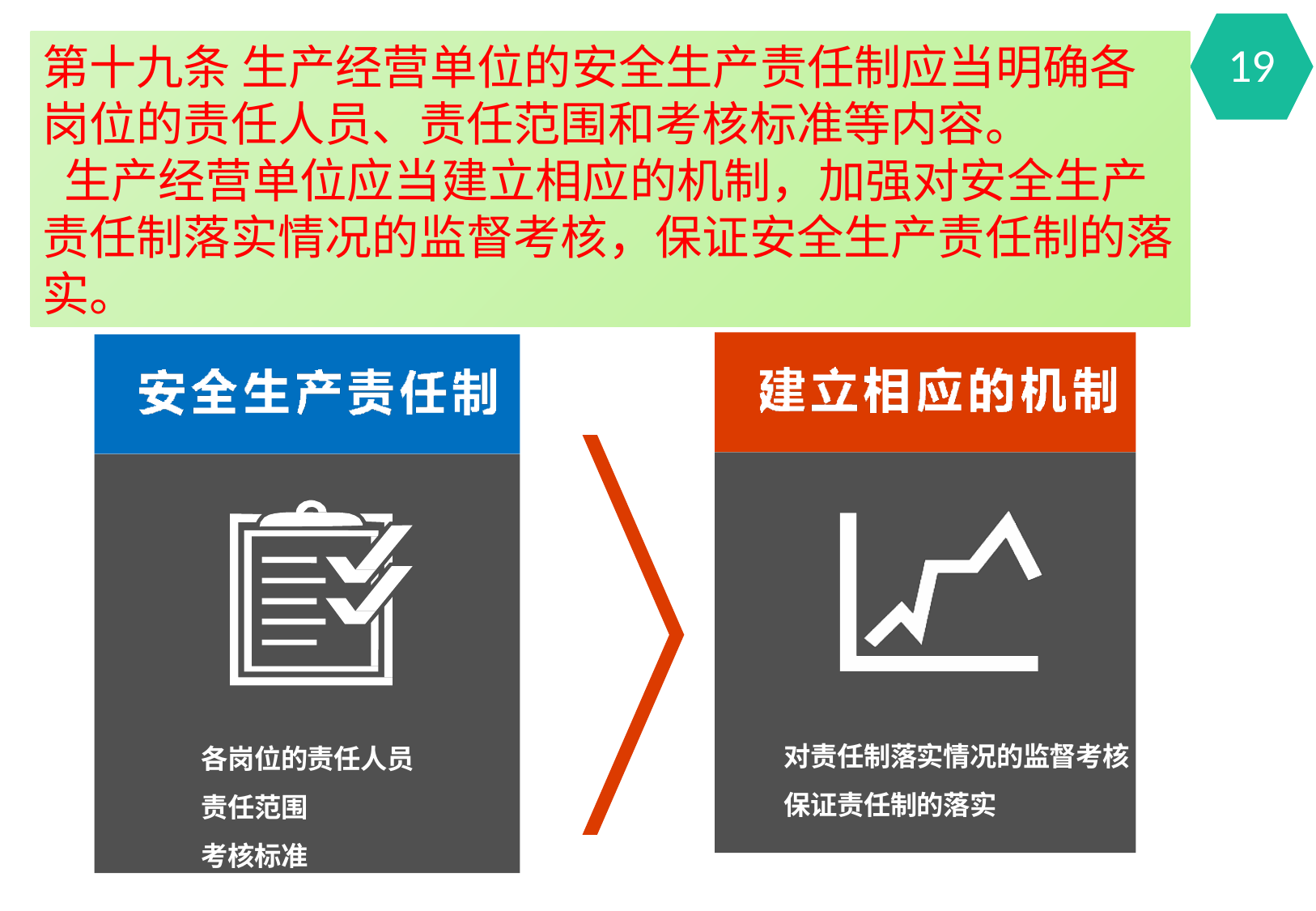

第十九条 生产经营单位的安全生产责任制应当明确各岗位的责任人员、责任范围和考核标准等内容。
 生产经营单位应当建立相应的机制，加强对安全生产责任制落实情况的监督考核，保证安全生产责任制的落实。
19

对责任制落实情况的监督考核 保证责任制的落实
各岗位的责任人员 责任范围
考核标准